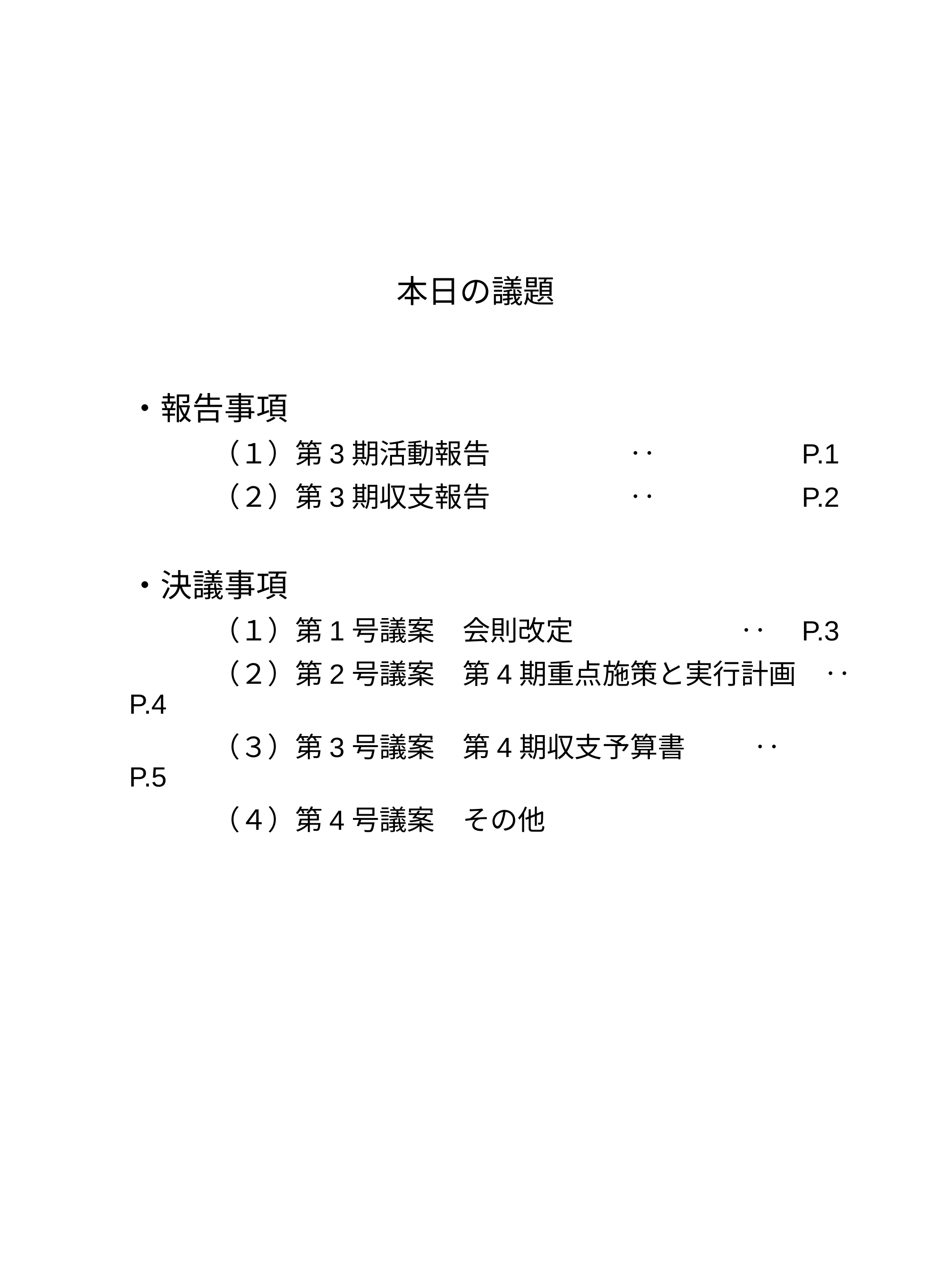

# 本日の議題
・報告事項
　　　（１）第3期活動報告　　　　　‥　　　　　P.1
　　　（２）第3期収支報告　　　　　‥　　　　　P.2

・決議事項
　　　（１）第1号議案　会則改定　　　　　　‥　P.3
　　　（２）第2号議案　第4期重点施策と実行計画　‥　P.4
　　　（３）第3号議案　第4期収支予算書　　  ‥ 　 　    P.5
　　　（４）第4号議案　その他